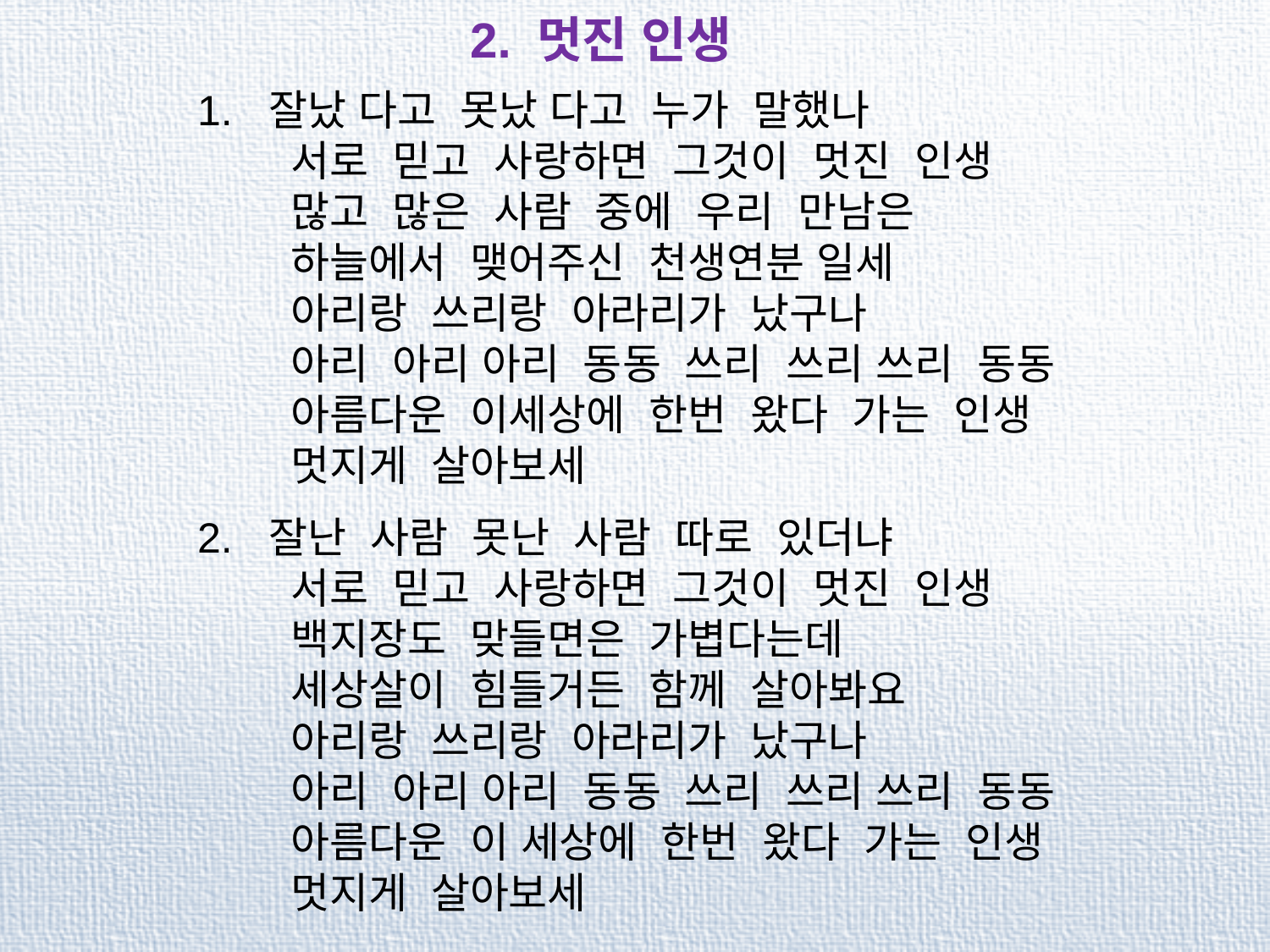

2. 멋진 인생

잘났 다고  못났 다고  누가  말했나
       서로  믿고  사랑하면  그것이  멋진  인생
       많고  많은  사람  중에  우리  만남은
       하늘에서  맺어주신  천생연분 일세
       아리랑  쓰리랑  아라리가  났구나
       아리  아리 아리  동동  쓰리  쓰리 쓰리  동동
       아름다운  이세상에  한번  왔다  가는  인생
       멋지게  살아보세

잘난  사람  못난  사람  따로  있더냐
       서로  믿고  사랑하면  그것이  멋진  인생
       백지장도  맞들면은  가볍다는데
       세상살이  힘들거든  함께  살아봐요
       아리랑  쓰리랑  아라리가  났구나
       아리  아리 아리  동동  쓰리  쓰리 쓰리  동동
       아름다운  이 세상에  한번  왔다  가는  인생
       멋지게  살아보세